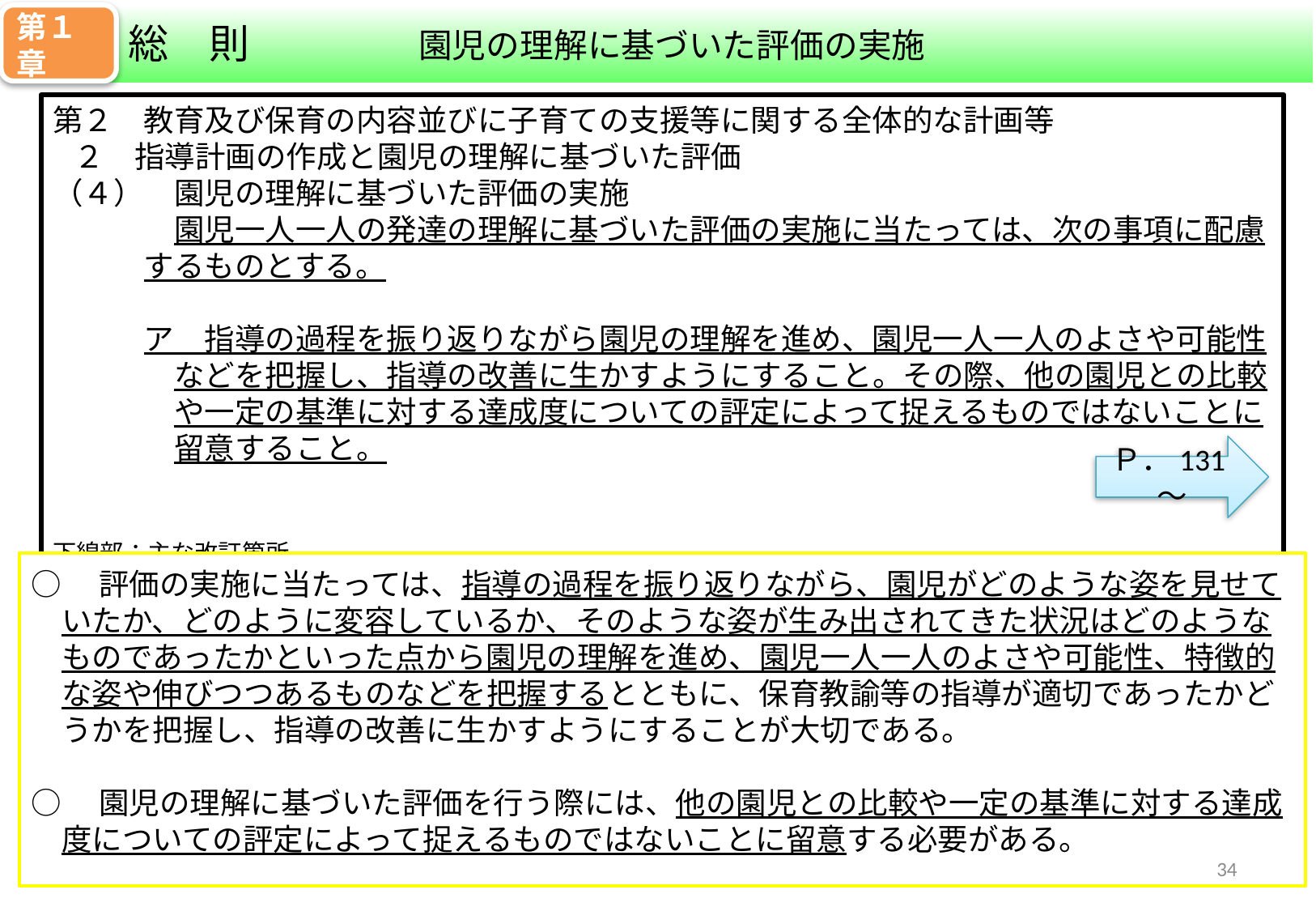

第１章
園児の理解に基づいた評価の実施
総　則
第２　教育及び保育の内容並びに子育ての支援等に関する全体的な計画等
  ２　指導計画の作成と園児の理解に基づいた評価
（４）　園児の理解に基づいた評価の実施
　　　　園児一人一人の発達の理解に基づいた評価の実施に当たっては、次の事項に配慮
　　　するものとする。

　　　ア　指導の過程を振り返りながら園児の理解を進め、園児一人一人のよさや可能性
　　　　などを把握し、指導の改善に生かすようにすること。その際、他の園児との比較
　　　　や一定の基準に対する達成度についての評定によって捉えるものではないことに
　　　　留意すること。

下線部：主な改訂箇所
Ｐ．131～
○　評価の実施に当たっては、指導の過程を振り返りながら、園児がどのような姿を見せて
　いたか、どのように変容しているか、そのような姿が生み出されてきた状況はどのような
　ものであったかといった点から園児の理解を進め、園児一人一人のよさや可能性、特徴的
　な姿や伸びつつあるものなどを把握するとともに、保育教諭等の指導が適切であったかど
　うかを把握し、指導の改善に生かすようにすることが大切である。

○　園児の理解に基づいた評価を行う際には、他の園児との比較や一定の基準に対する達成
　度についての評定によって捉えるものではないことに留意する必要がある。

34